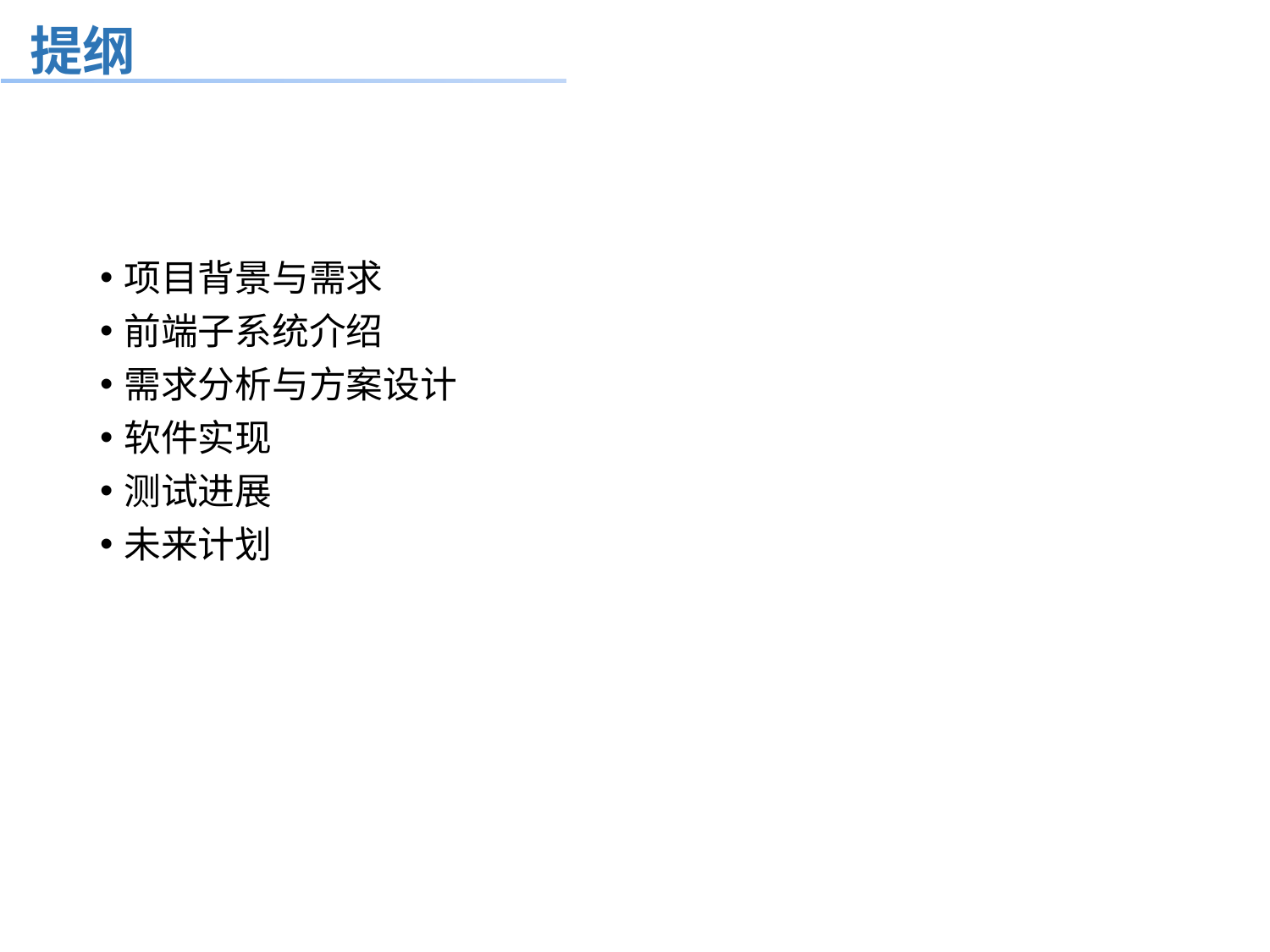

# 提纲

项目背景与需求
前端子系统介绍
需求分析与方案设计
软件实现
测试进展
未来计划

2